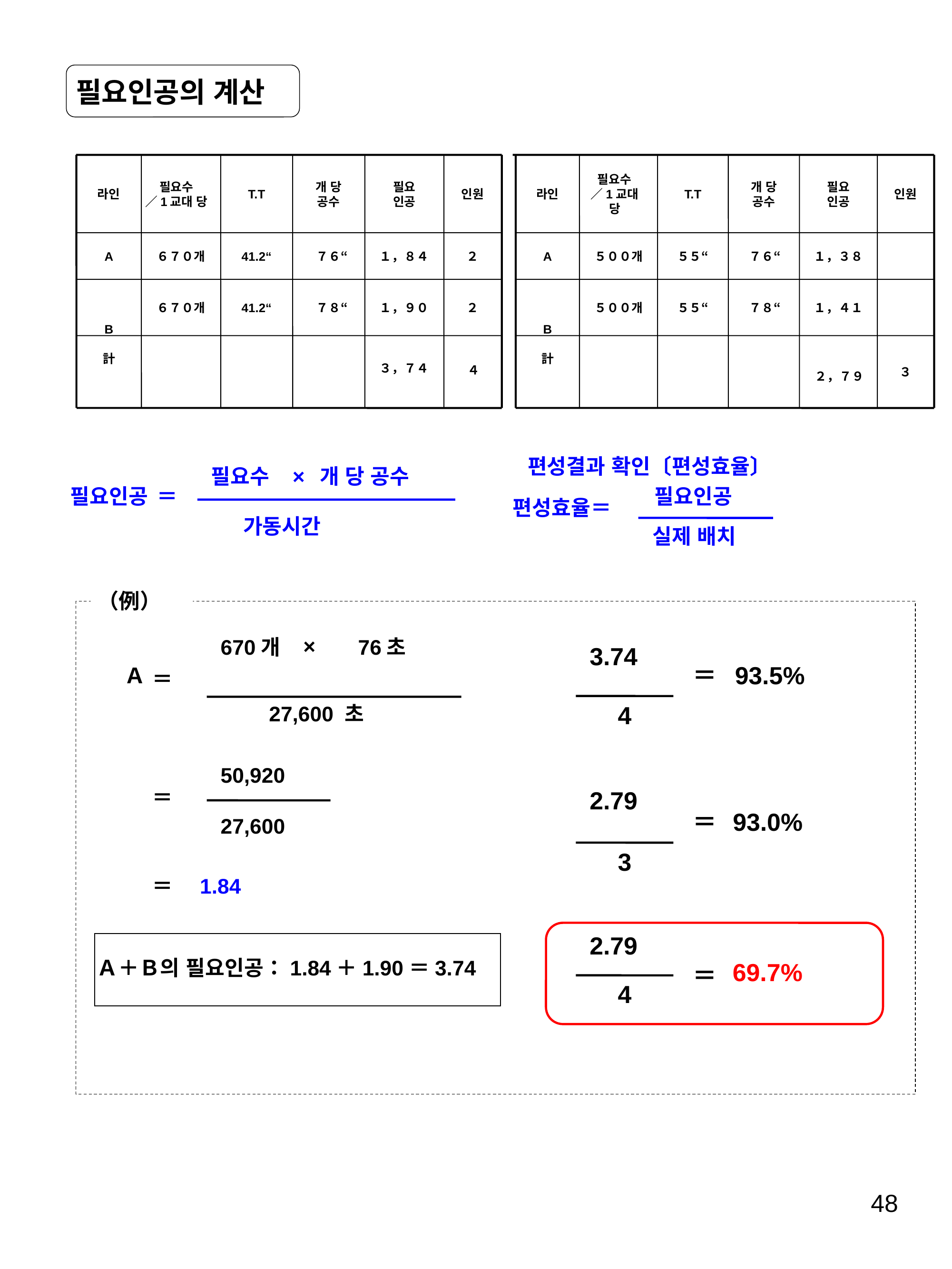

필요인공의 계산

라인

필요수
／1교대 당

T.T

개 당
공수

필요
인공

인원

라인

필요수
／1교대 당

T.T

개 당
공수
필요
인공

인원

A

６７０개
41.2“
　７６“
１，８４
２
A

５００개
５５“
　７６“
１，３８

B

計

６７０개
41.2“
　７８“
１，９０
２
B

計

５００개
５５“
　７８“
１，４１

３
３，７４
４
２，７９

편성결과 확인〔편성효율〕
×
필요수
개 당 공수
＝
필요인공
필요인공
편성효율＝

가동시간

실제 배치
（例）

×
670개
76초
Ａ
＝

27,600 초
50,920
＝

27,600
＝
1.84

Ａ＋Ｂ의 필요인공：1.84＋1.90＝3.74
3.74
＝
93.5%

4
2.79
＝
93.0%

3

2.79
69.7%
＝

4
48